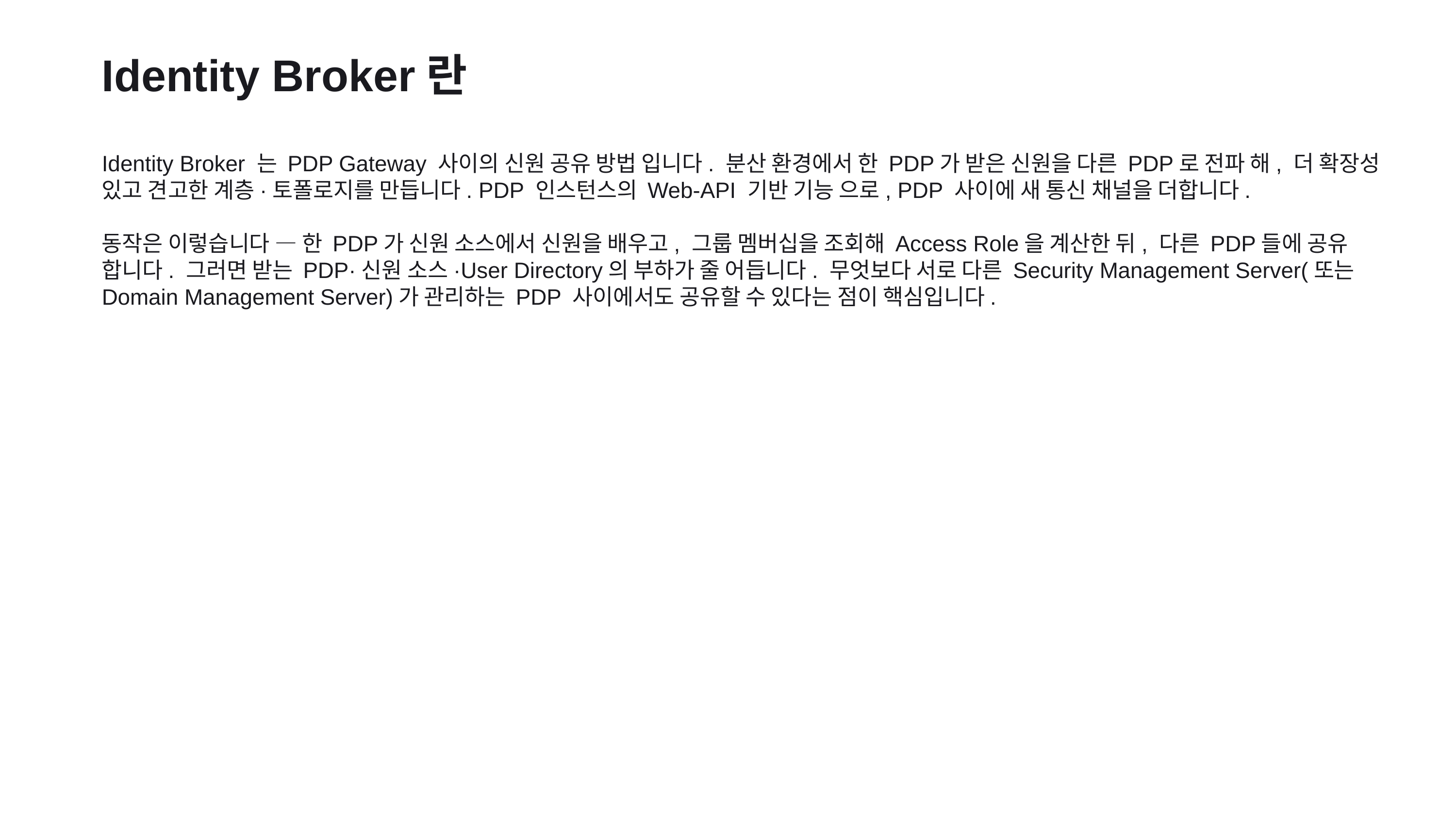

Identity Broker란
Identity Broker 는 PDP Gateway 사이의 신원 공유 방법 입니다. 분산 환경에서 한 PDP가 받은 신원을 다른 PDP로 전파 해, 더 확장성 있고 견고한 계층·토폴로지를 만듭니다. PDP 인스턴스의 Web-API 기반 기능 으로, PDP 사이에 새 통신 채널을 더합니다.

동작은 이렇습니다 — 한 PDP가 신원 소스에서 신원을 배우고, 그룹 멤버십을 조회해 Access Role을 계산한 뒤, 다른 PDP들에 공유 합니다. 그러면 받는 PDP·신원 소스·User Directory의 부하가 줄 어듭니다. 무엇보다 서로 다른 Security Management Server(또는 Domain Management Server)가 관리하는 PDP 사이에서도 공유할 수 있다는 점이 핵심입니다.